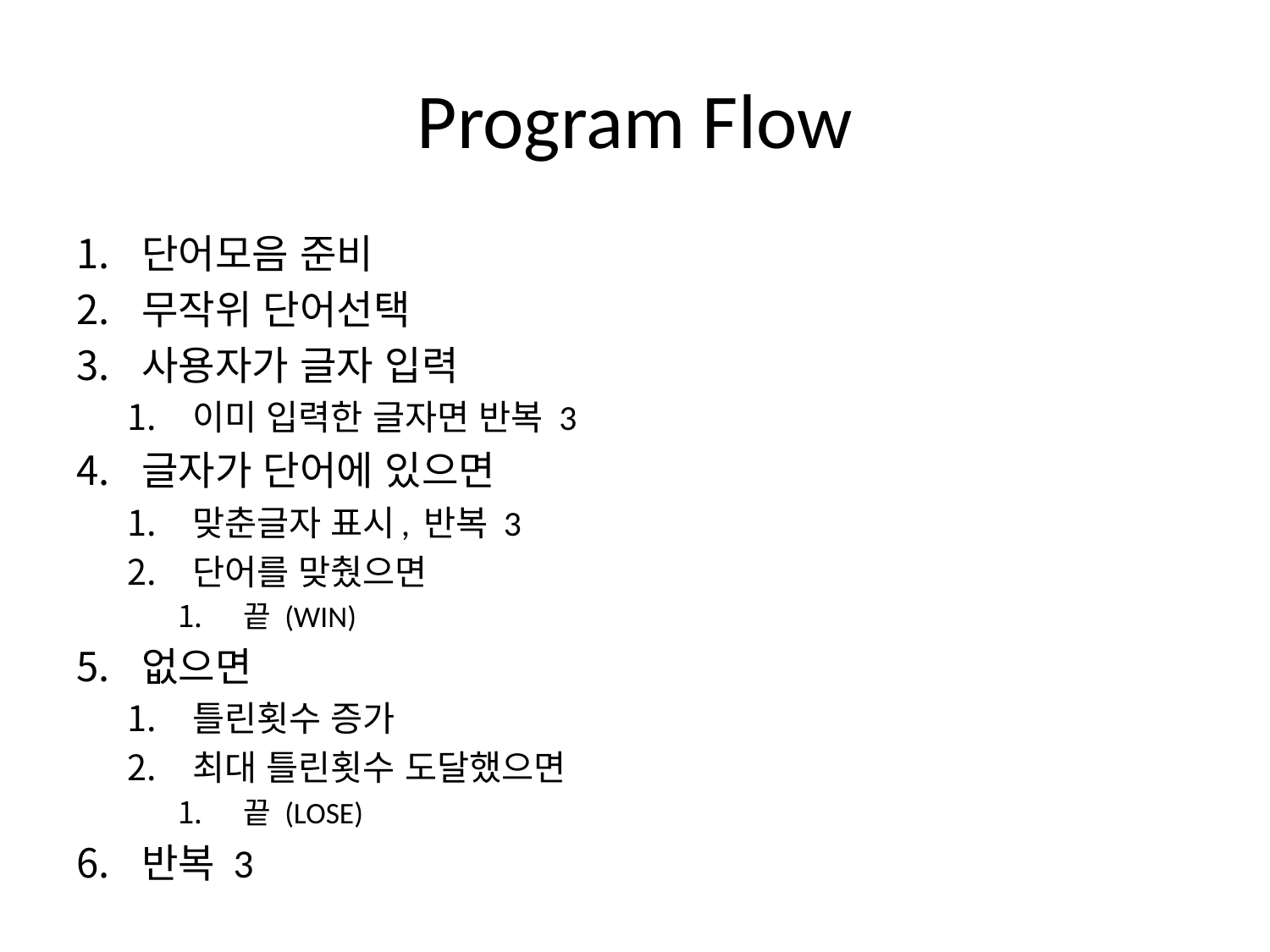

# Program Flow
단어모음 준비
무작위 단어선택
사용자가 글자 입력
이미 입력한 글자면 반복 3
글자가 단어에 있으면
맞춘글자 표시, 반복 3
단어를 맞췄으면
끝 (WIN)
없으면
틀린횟수 증가
최대 틀린횟수 도달했으면
끝 (LOSE)
반복 3